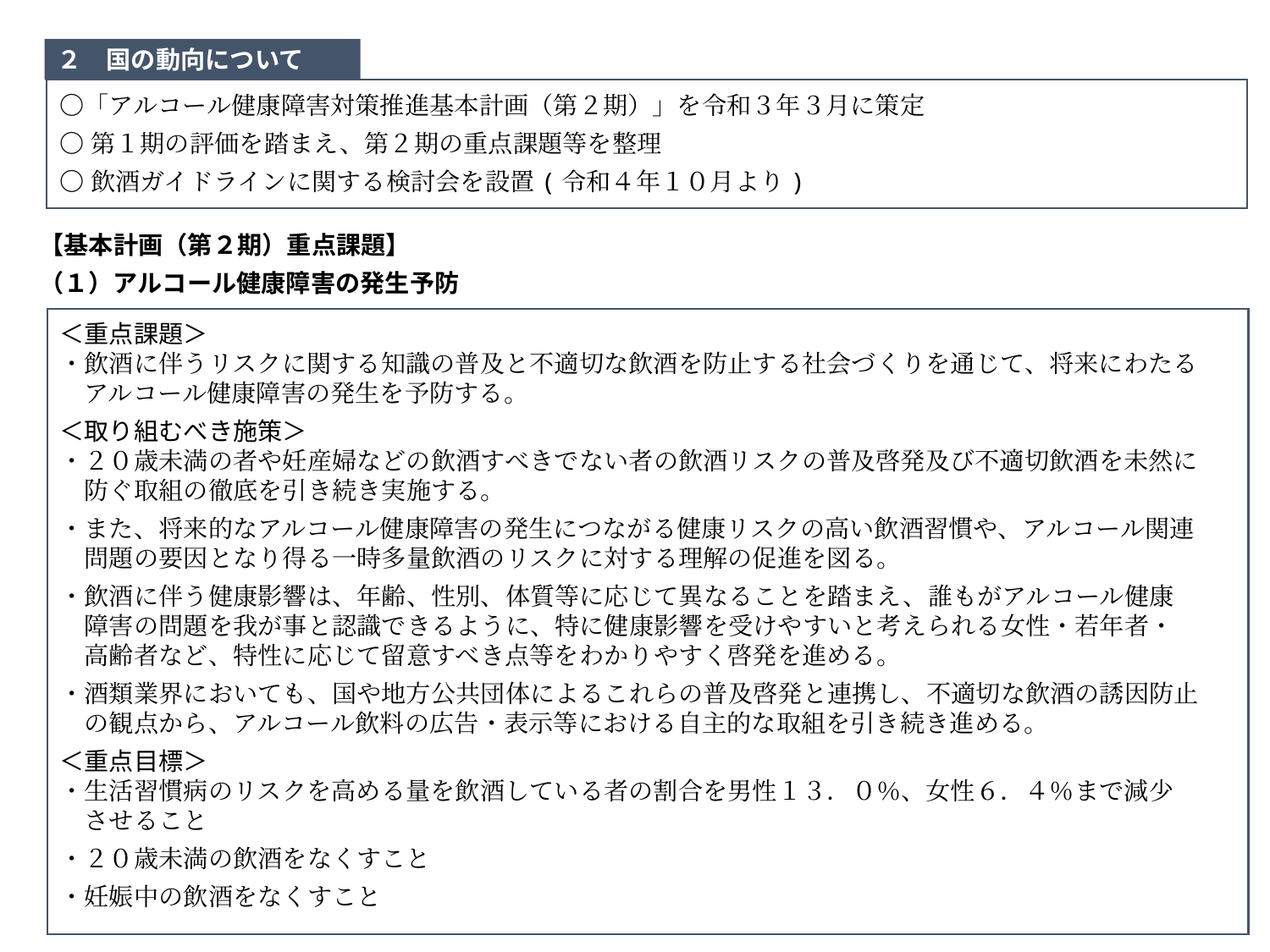

２　国の動向について

〇「アルコール健康障害対策推進基本計画（第２期）」を令和３年３月に策定

〇 第１期の評価を踏まえ、第２期の重点課題等を整理

〇 飲酒ガイドラインに関する検討会を設置(令和４年１０月より)
【基本計画（第２期）重点課題】
（１）アルコール健康障害の発生予防

＜重点課題＞
・飲酒に伴うリスクに関する知識の普及と不適切な飲酒を防止する社会づくりを通じて、将来にわたる
　アルコール健康障害の発生を予防する。

＜取り組むべき施策＞
・２０歳未満の者や妊産婦などの飲酒すべきでない者の飲酒リスクの普及啓発及び不適切飲酒を未然に
　防ぐ取組の徹底を引き続き実施する。

・また、将来的なアルコール健康障害の発生につながる健康リスクの高い飲酒習慣や、アルコール関連
　問題の要因となり得る一時多量飲酒のリスクに対する理解の促進を図る。

・飲酒に伴う健康影響は、年齢、性別、体質等に応じて異なることを踏まえ、誰もがアルコール健康
　障害の問題を我が事と認識できるように、特に健康影響を受けやすいと考えられる女性・若年者・
　高齢者など、特性に応じて留意すべき点等をわかりやすく啓発を進める。

・酒類業界においても、国や地方公共団体によるこれらの普及啓発と連携し、不適切な飲酒の誘因防止
　の観点から、アルコール飲料の広告・表示等における自主的な取組を引き続き進める。

＜重点目標＞
・生活習慣病のリスクを高める量を飲酒している者の割合を男性１３．０％、女性６．４％まで減少
　させること

・２０歳未満の飲酒をなくすこと

・妊娠中の飲酒をなくすこと